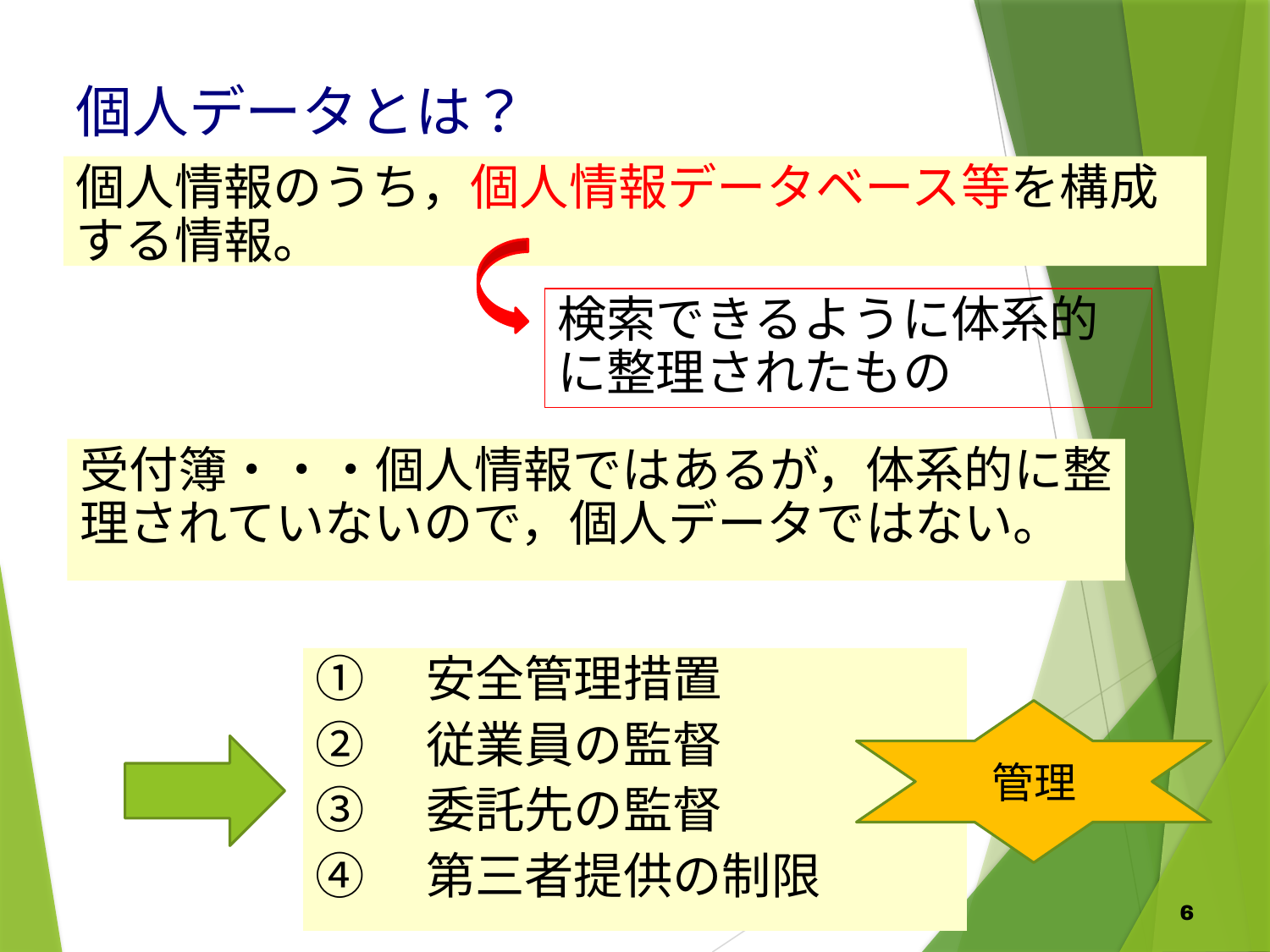

個人データとは？
個人情報のうち，個人情報データベース等を構成する情報。

検索できるように体系的に整理されたもの
受付簿・・・個人情報ではあるが，体系的に整理されていないので，個人データではない。

①　安全管理措置
②　従業員の監督
③　委託先の監督
④　第三者提供の制限
管理

6